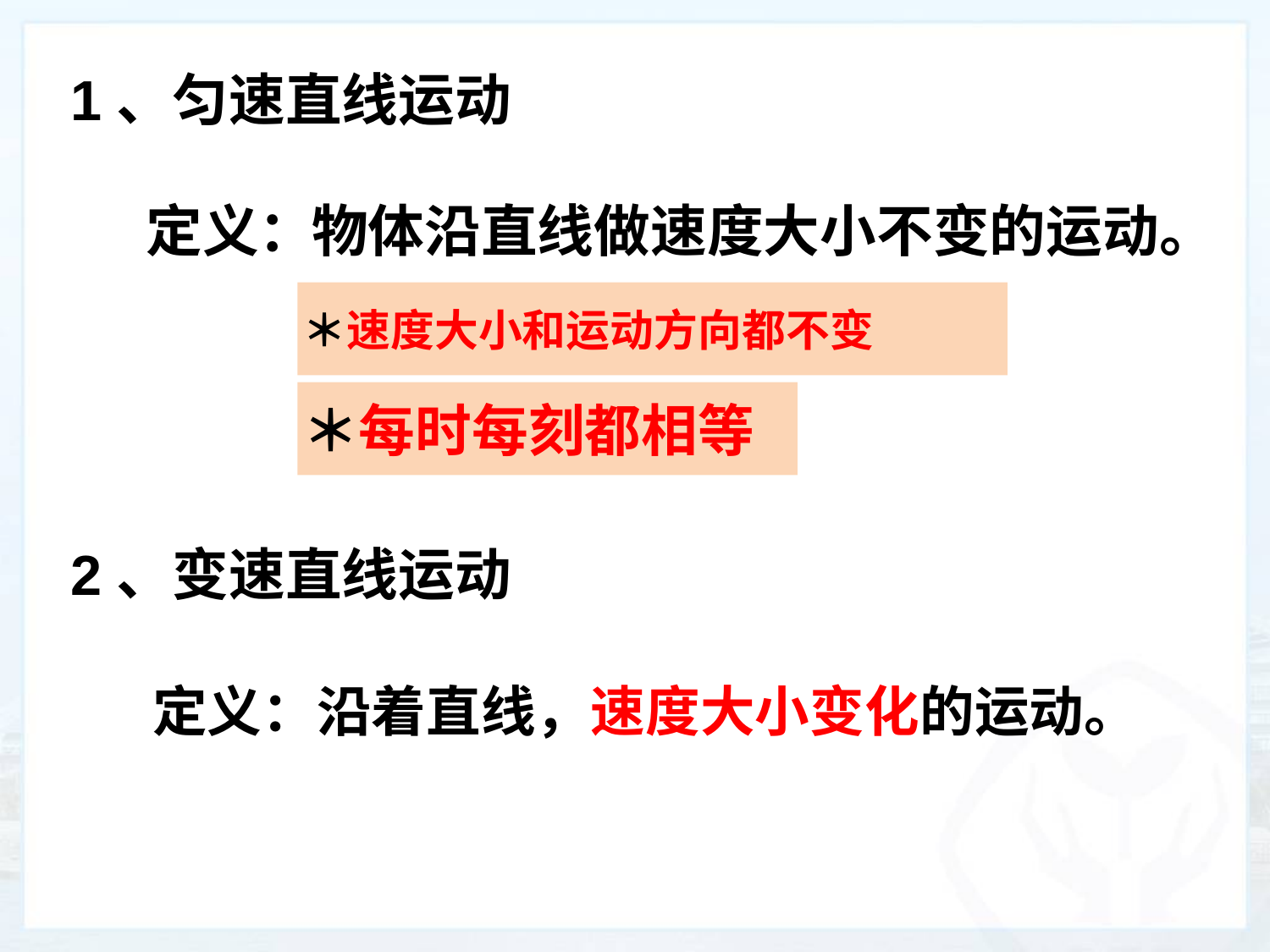

1、匀速直线运动
定义：
物体沿直线做速度大小不变的运动。
＊速度大小和运动方向都不变
＊每时每刻都相等
2、变速直线运动
定义：沿着直线，速度大小变化的运动。